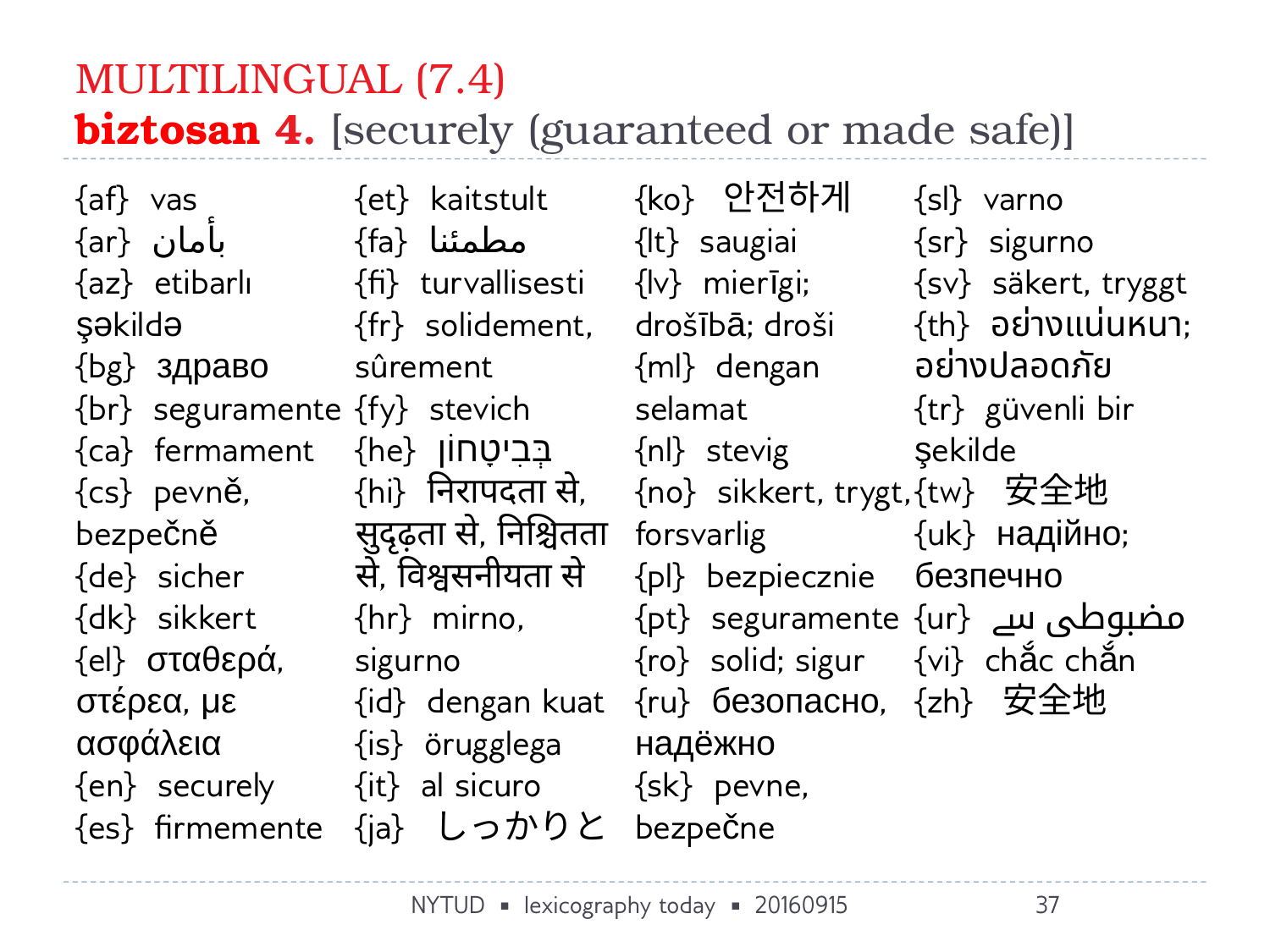

# MULTILINGUAL (7.4) biztosan 4. [securely (guaranteed or made safe)]
{af}  vas
{ar}  بأمان
{az}  etibarlı şəkildə
{bg}  здраво
{br}  seguramente
{ca}  fermament
{cs}  pevně, bezpečně
{de}  sicher
{dk}  sikkert
{el}  σταθερά, στέρεα, με ασφάλεια
{en}  securely
{es}  firmemente
{et}  kaitstult
{fa}  مطمئنا
{fi}  turvallisesti
{fr}  solidement, sûrement
{fy}  stevich
{he}  בְּבִיטָחוֹן
{hi}  निरापदता से, सुदृढ़ता से, निश्चितता से, विश्वसनीयता से
{hr}  mirno, sigurno
{id}  dengan kuat
{is}  örugglega
{it}  al sicuro
{ja}  しっかりと
{ko}  안전하게
{lt}  saugiai
{lv}  mierīgi; drošībā; droši
{ml}  dengan selamat
{nl}  stevig
{no}  sikkert, trygt, forsvarlig
{pl}  bezpiecznie
{pt}  seguramente
{ro}  solid; sigur
{ru}  безопасно, надёжно
{sk}  pevne, bezpečne
{sl}  varno
{sr}  sigurno
{sv}  säkert, tryggt
{th}  อย่างแน่นหนา; อย่างปลอดภัย
{tr}  güvenli bir şekilde
{tw}  安全地
{uk}  надійно; безпечно
{ur}  مضبوطی سے
{vi}  chắc chắn
{zh}  安全地
NYTUD  ▪  lexicography today  ▪  20160915
37